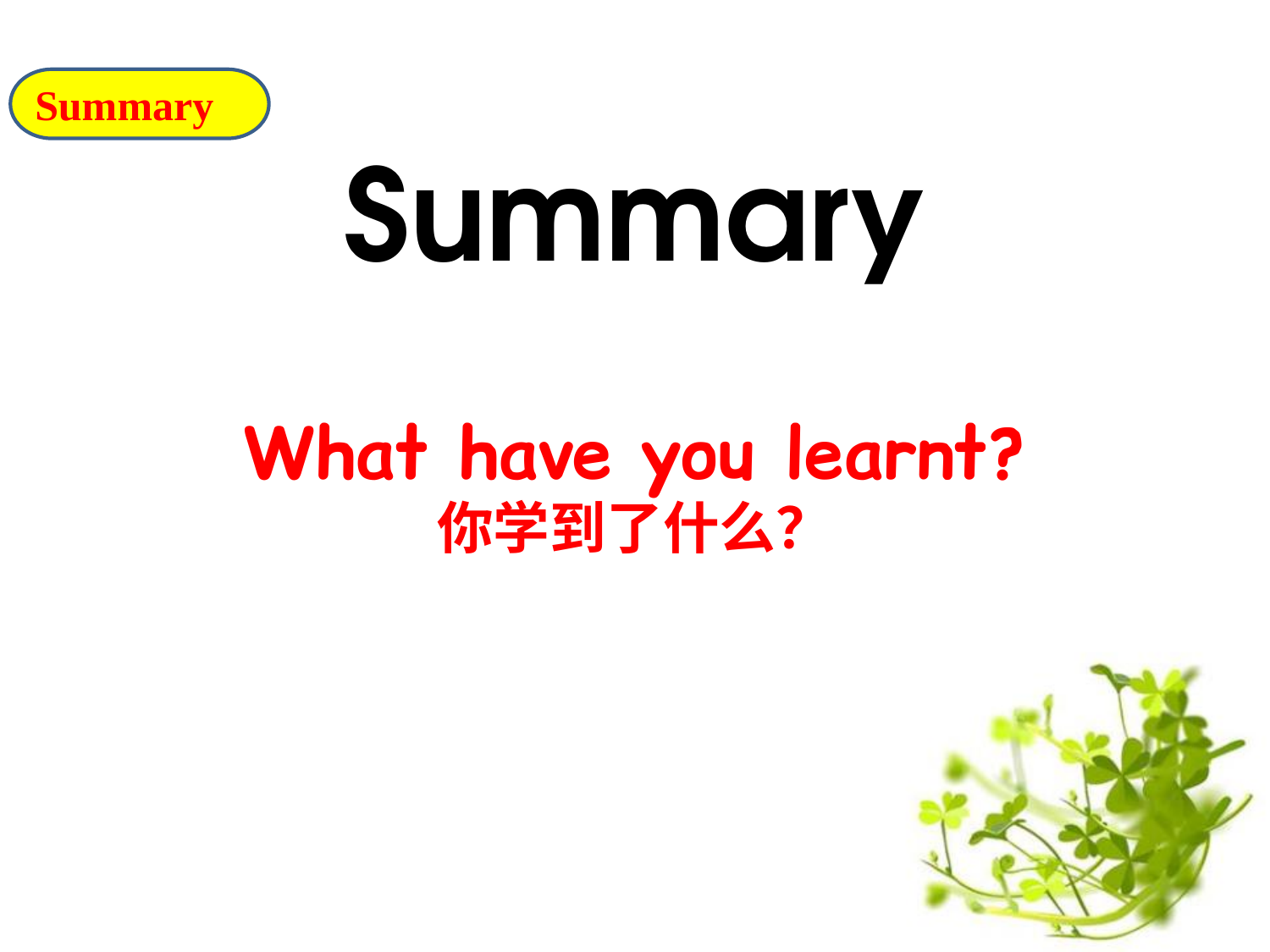

Summary
Summary
What have you learnt?
你学到了什么？